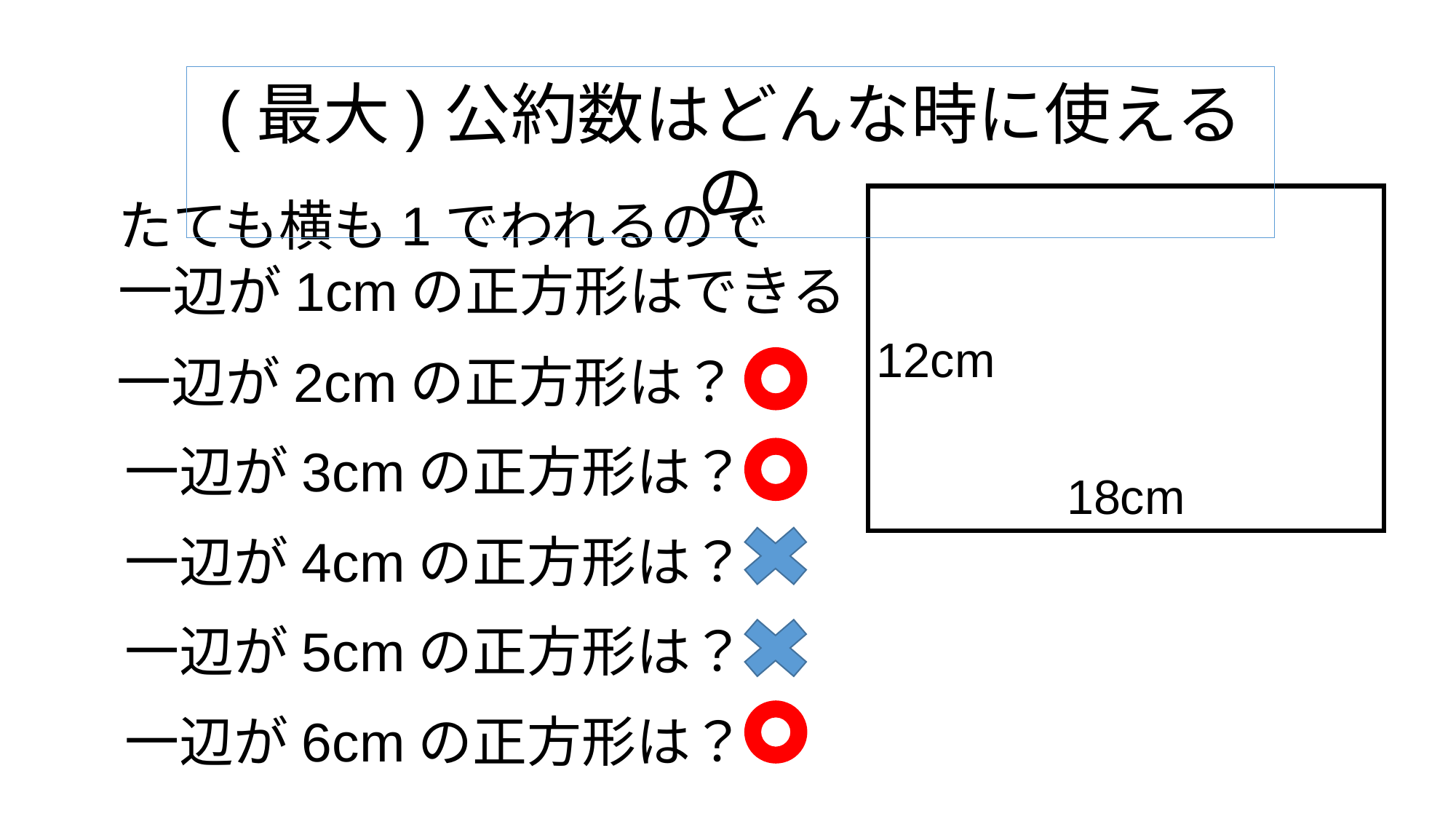

(最大)公約数はどんな時に使えるの

たても横も1でわれるので
一辺が1cmの正方形はできる
12cm
一辺が2cmの正方形は？

一辺が3cmの正方形は？

18cm

一辺が4cmの正方形は？

一辺が5cmの正方形は？

一辺が6cmの正方形は？